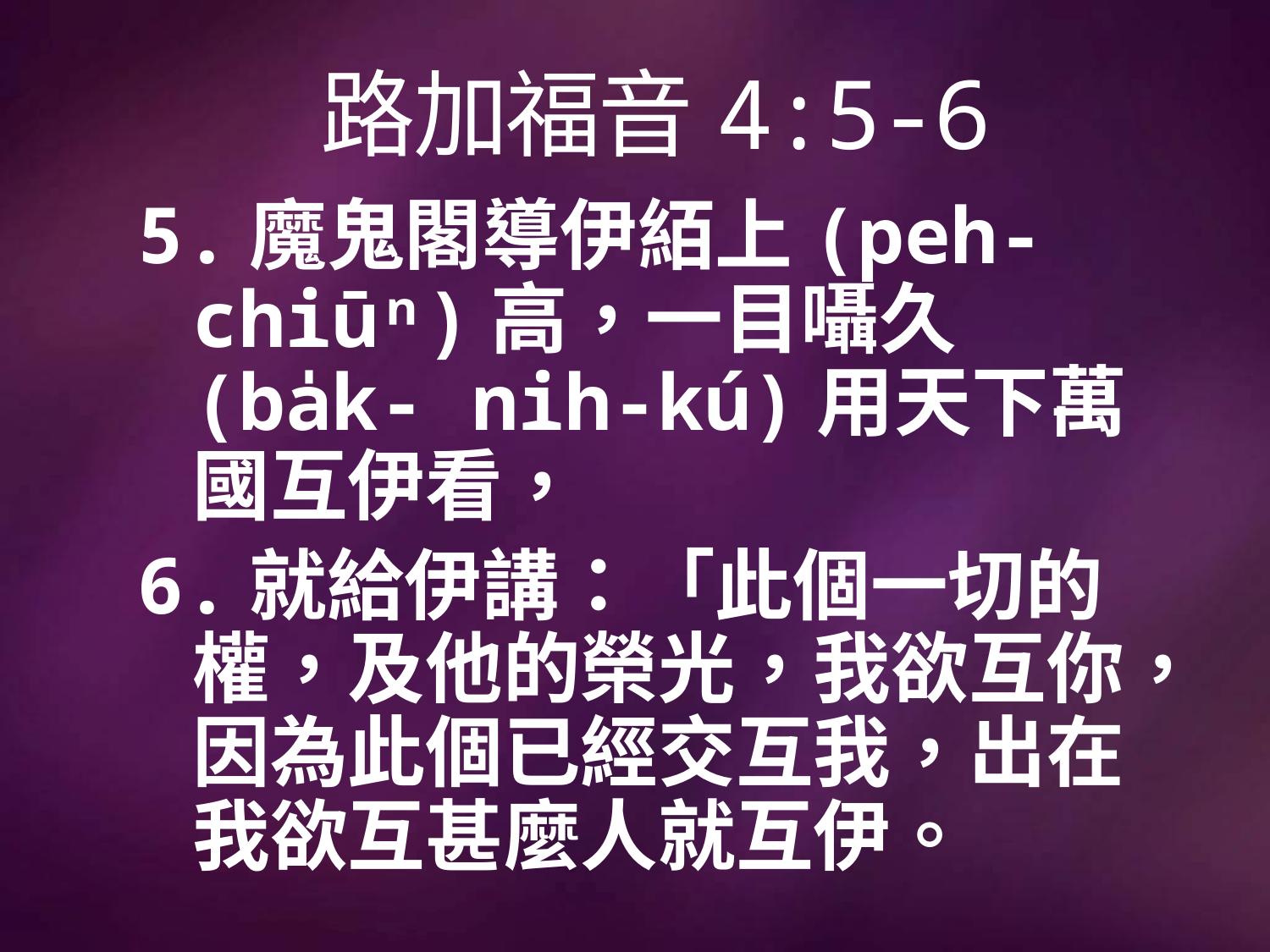

# 路加福音4:5-6
5.魔鬼閣導伊絔上(peh-chiūⁿ)高，一目囁久(ba̍k- nih-kú)用天下萬國互伊看，
6.就給伊講：「此個一切的權，及他的榮光，我欲互你，因為此個已經交互我，出在我欲互甚麼人就互伊。